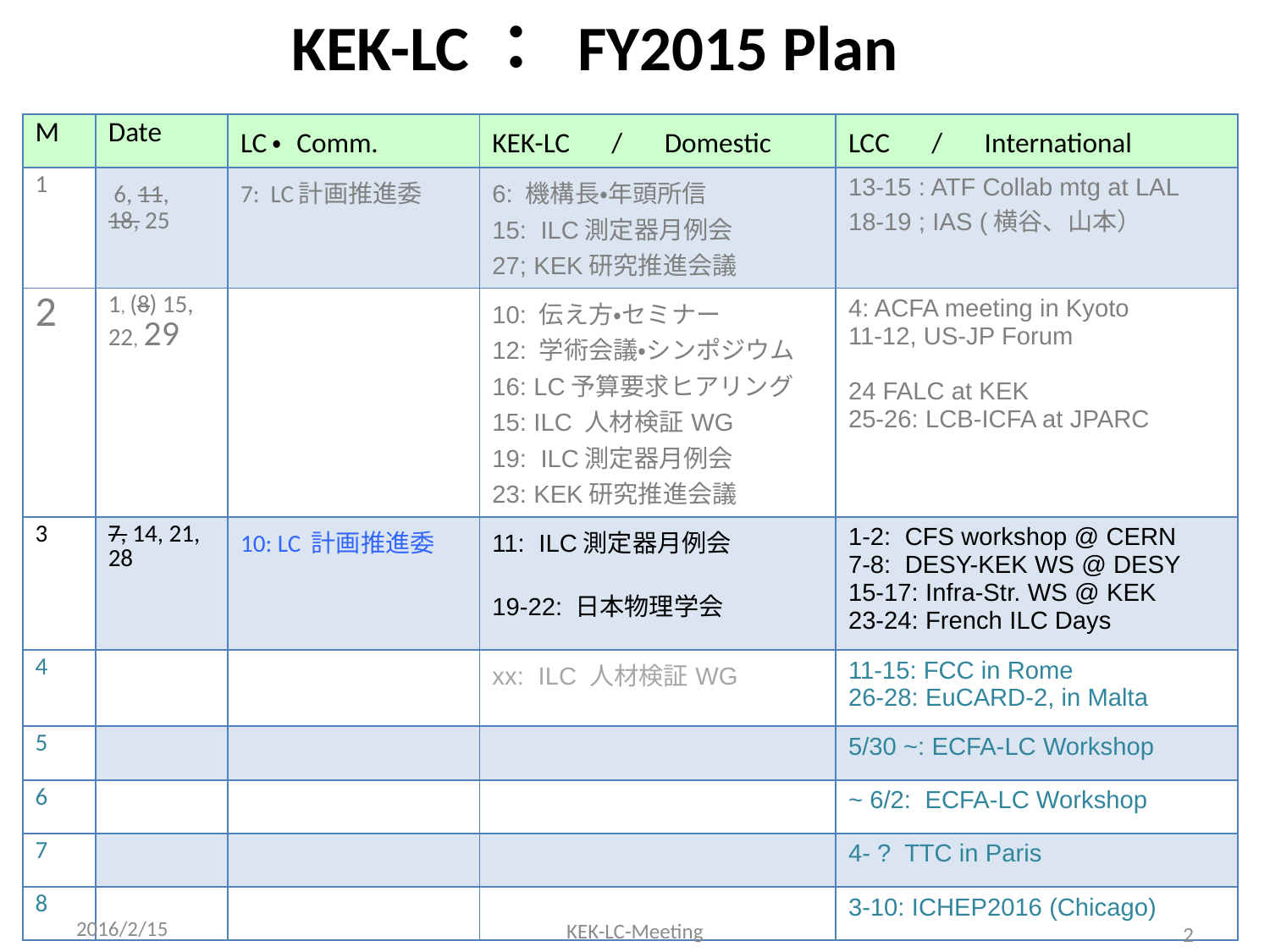

# KEK-LC： FY2015 Plan
| M | Date | LC・ Comm. | KEK-LC　/　Domestic | LCC　/　International |
| --- | --- | --- | --- | --- |
| 1 | 6, 11,　18, 25 | 7: LC計画推進委 | 6: 機構長・年頭所信 15: ILC測定器月例会 27; KEK研究推進会議 | 13-15 : ATF Collab mtg at LAL 18-19 ; IAS (横谷、山本） |
| 2 | 1, (8) 15, 22, 29 |  | 10: 伝え方・セミナー 12: 学術会議・シンポジウム 16: LC予算要求ヒアリング 15: ILC 人材検証WG 19: ILC測定器月例会 23: KEK研究推進会議 | 4: ACFA meeting in Kyoto 11-12, US-JP Forum 24 FALC at KEK 25-26: LCB-ICFA at JPARC |
| 3 | 7, 14, 21, 28 | 10: LC 計画推進委 | 11: ILC測定器月例会 19-22: 日本物理学会 | 1-2: CFS workshop @ CERN 7-8: DESY-KEK WS @ DESY 15-17: Infra-Str. WS @ KEK 23-24: French ILC Days |
| 4 |  |  | xx: ILC 人材検証WG | 11-15: FCC in Rome 26-28: EuCARD-2, in Malta |
| 5 |  |  |  | 5/30 ~: ECFA-LC Workshop |
| 6 |  |  |  | ~ 6/2: ECFA-LC Workshop |
| 7 |  |  |  | 4- ? TTC in Paris |
| 8 |  |  |  | 3-10: ICHEP2016 (Chicago) |
2016/2/15
KEK-LC-Meeting
2